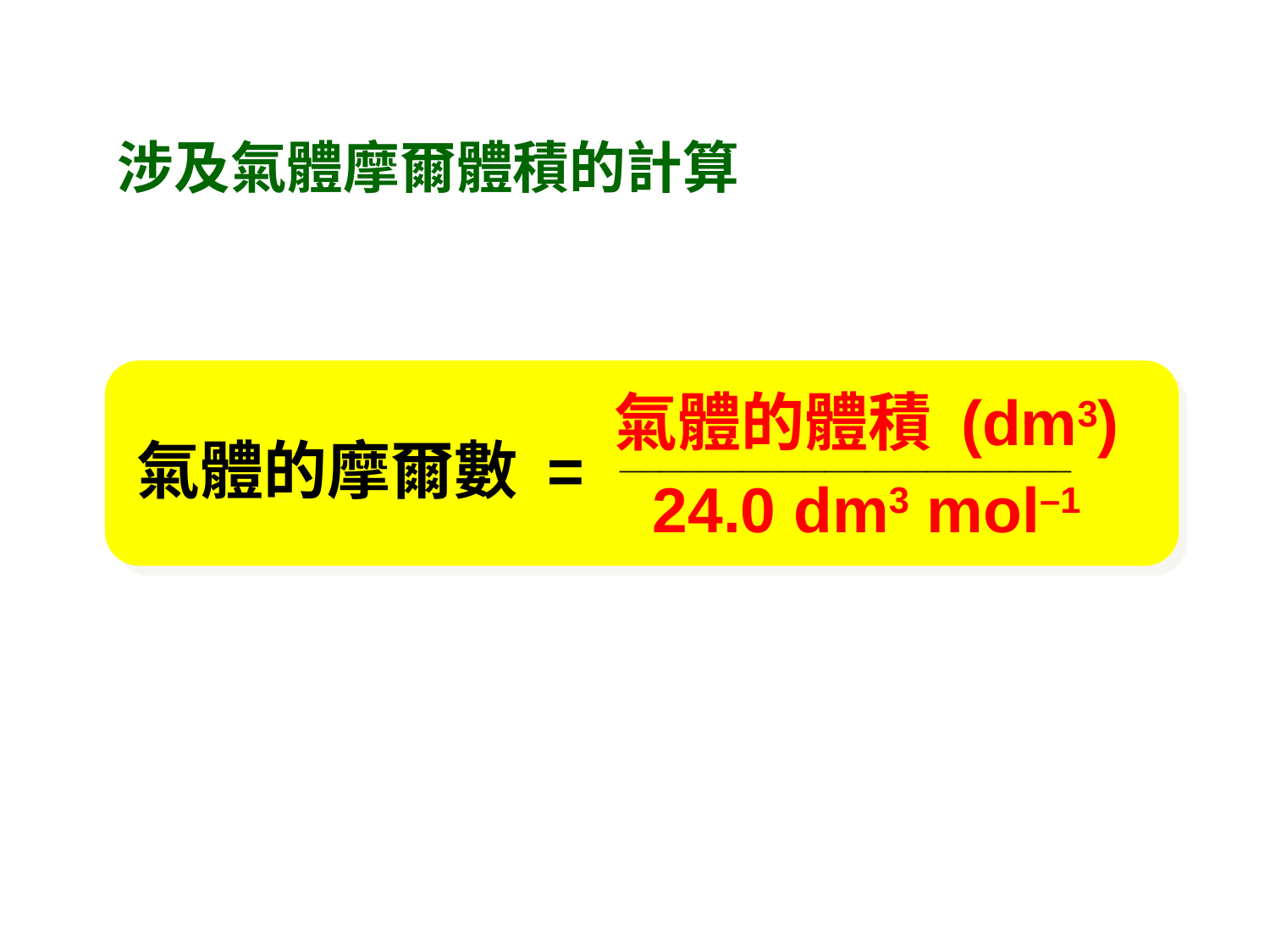

涉及氣體摩爾體積的計算

氣體的摩爾數 =  ______________________
氣體的體積 (dm3)
24.0 dm3 mol–1